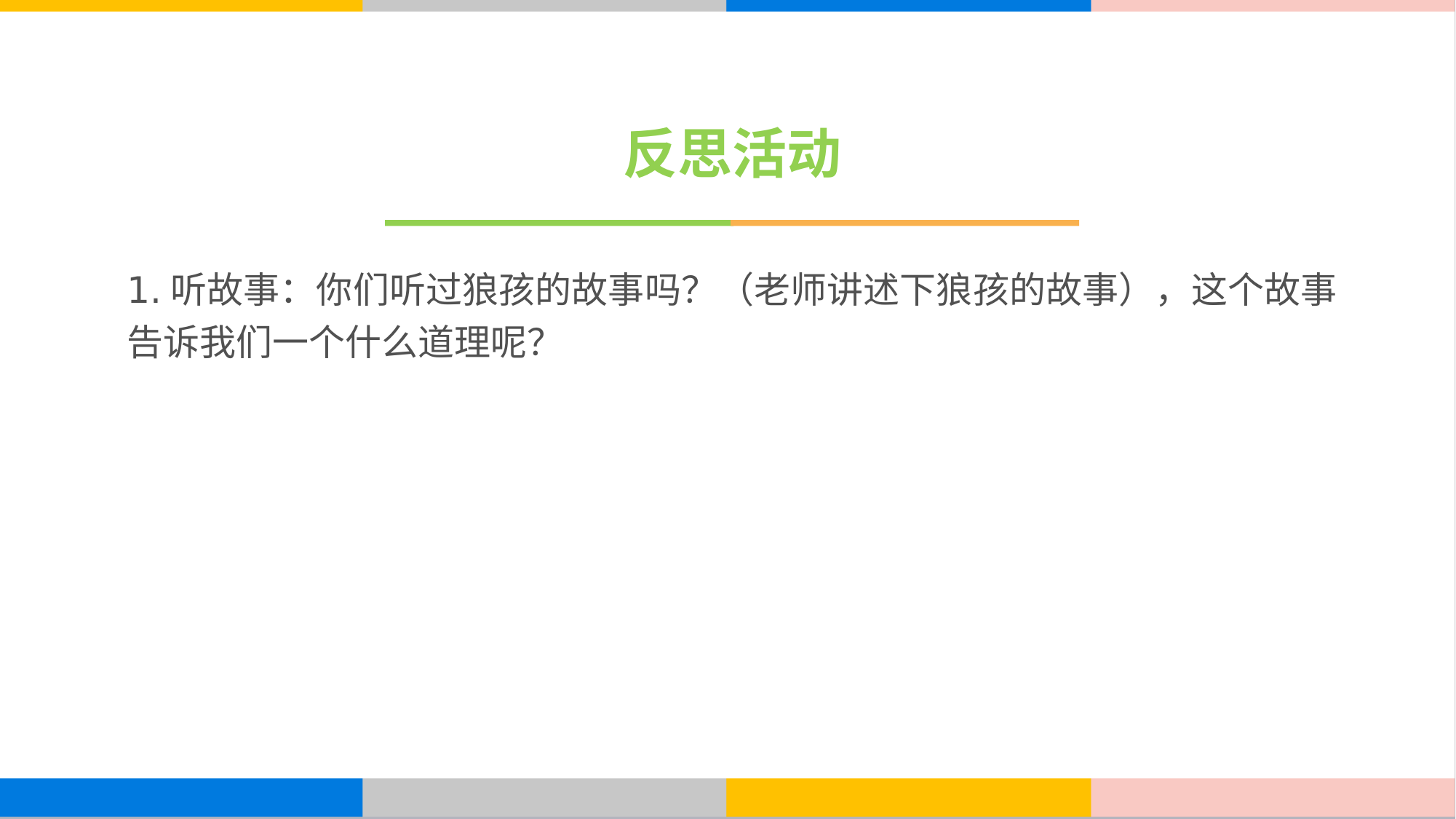

# 反思活动
1.听故事：你们听过狼孩的故事吗？（老师讲述下狼孩的故事），这个故事告诉我们一个什么道理呢？